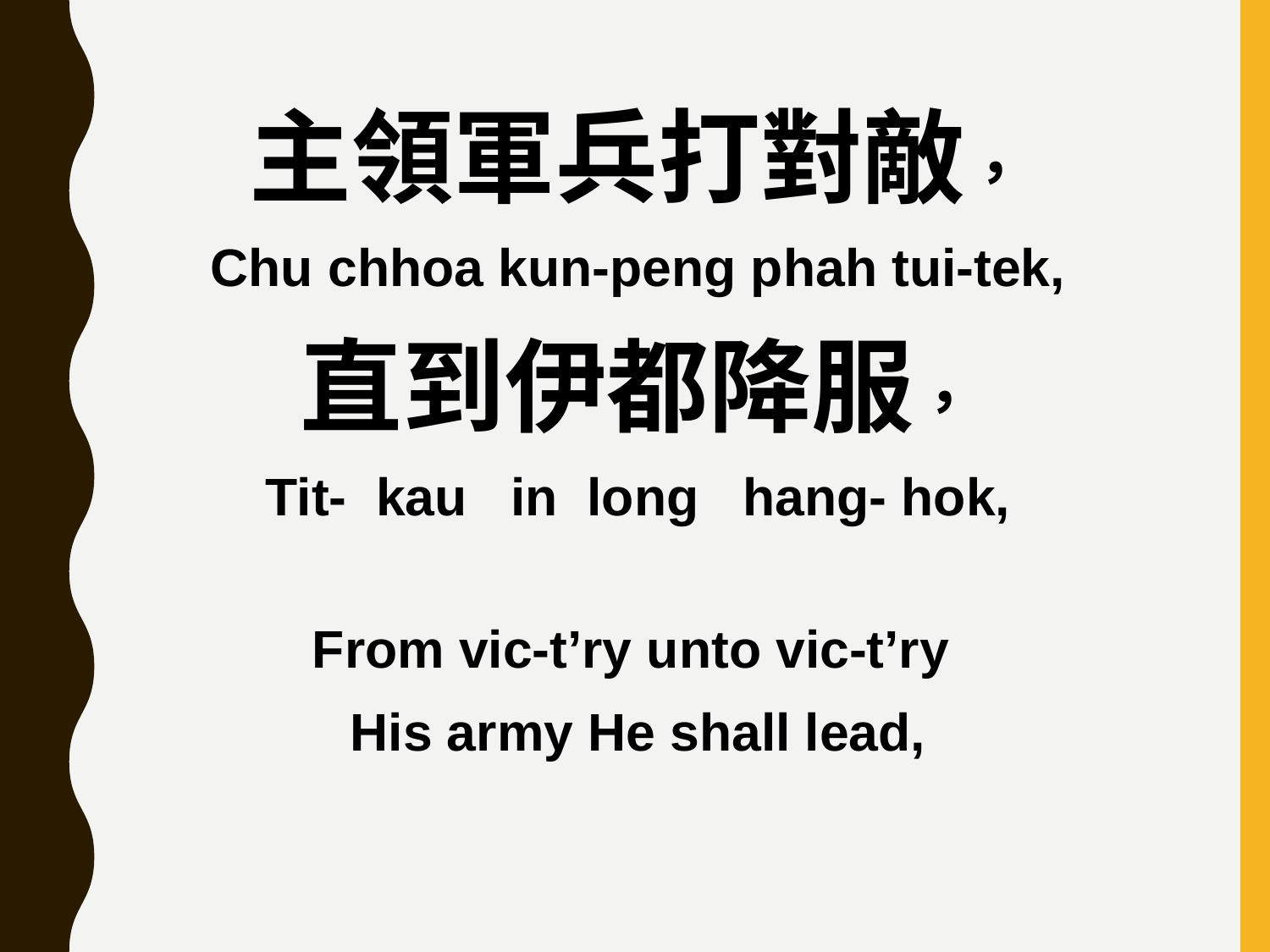

主領軍兵打對敵，
Chu chhoa kun-peng phah tui-tek,
直到伊都降服，
Tit-  kau   in  long   hang- hok,

From vic-t’ry unto vic-t’ry
His army He shall lead,